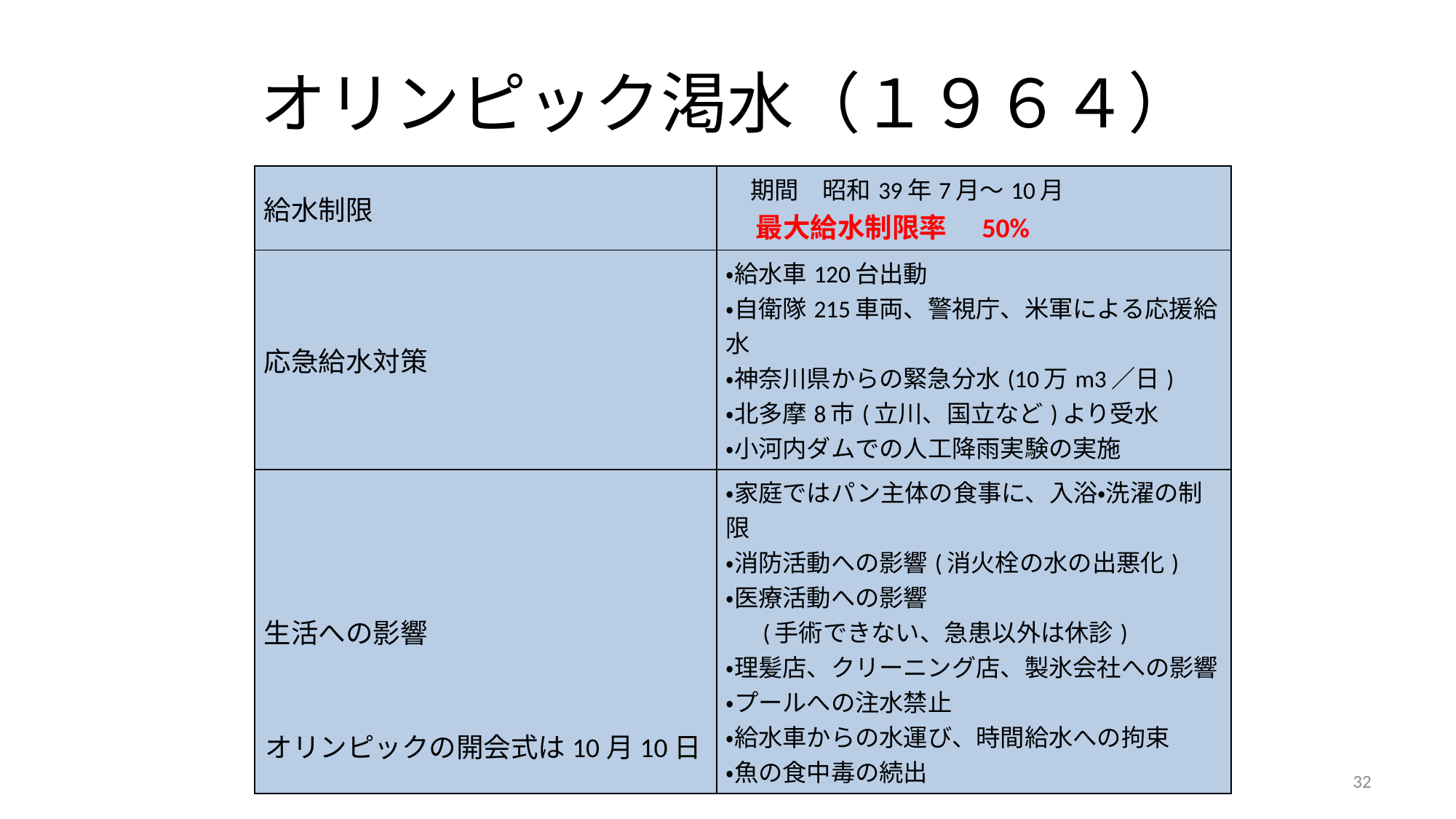

# オリンピック渇水（１９６４）
| 給水制限 | 期間　昭和39年7月～10月 　 最大給水制限率　50% |
| --- | --- |
| 応急給水対策 | ・給水車120台出動 ・自衛隊215車両、警視庁、米軍による応援給水 ・神奈川県からの緊急分水(10万m3／日) ・北多摩8市(立川、国立など)より受水 ・小河内ダムでの人工降雨実験の実施 |
| 生活への影響 | ・家庭ではパン主体の食事に、入浴・洗濯の制限 ・消防活動への影響(消火栓の水の出悪化) ・医療活動への影響 　 (手術できない、急患以外は休診) ・理髪店、クリーニング店、製氷会社への影響 ・プールへの注水禁止 ・給水車からの水運び、時間給水への拘束 ・魚の食中毒の続出 |
オリンピックの開会式は10月10日
32